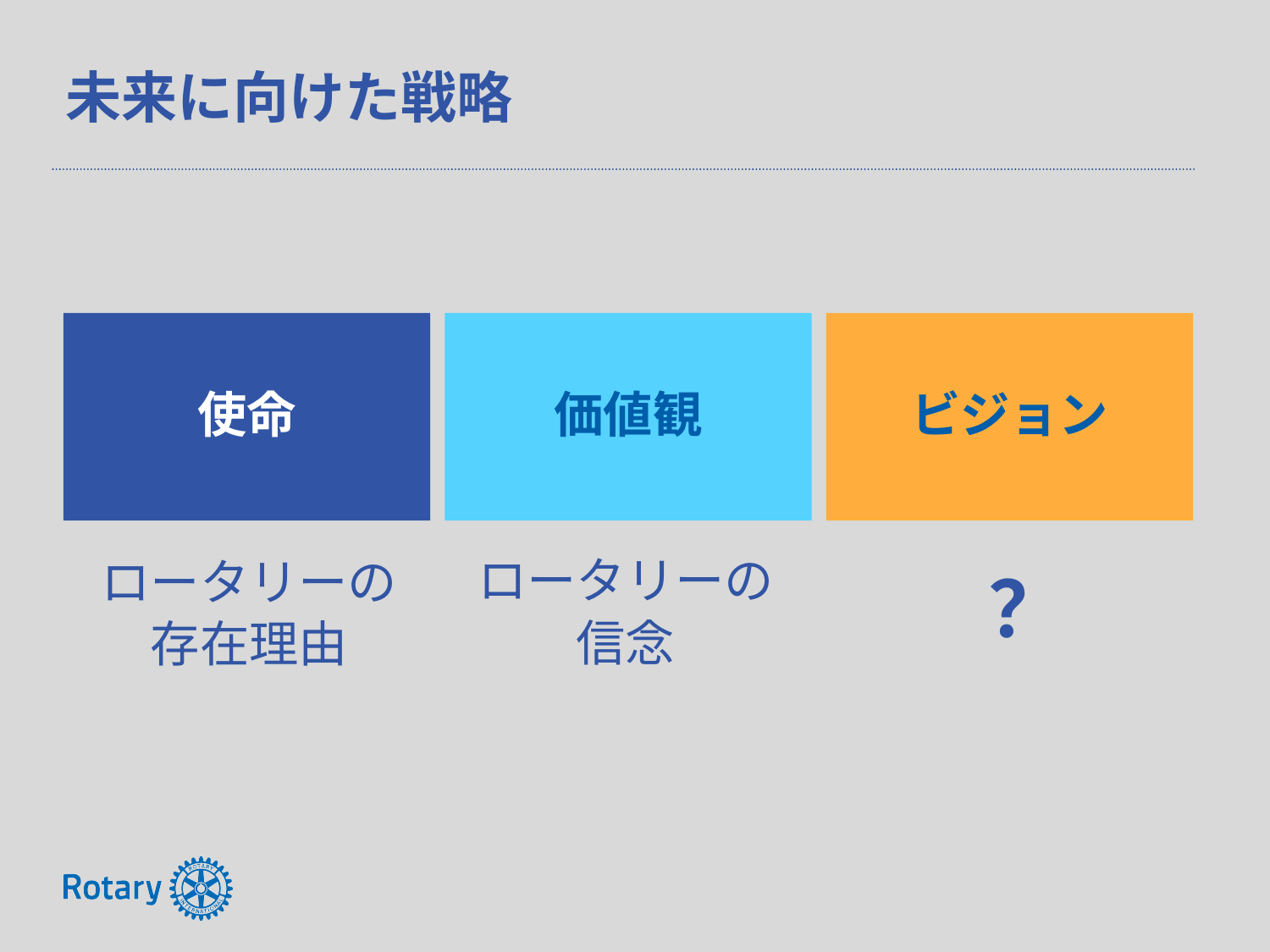

# 未来に向けた戦略
使命
価値観
ビジョン
ESSENCE
ロータリーの
信念

ロータリーの
存在理由
？